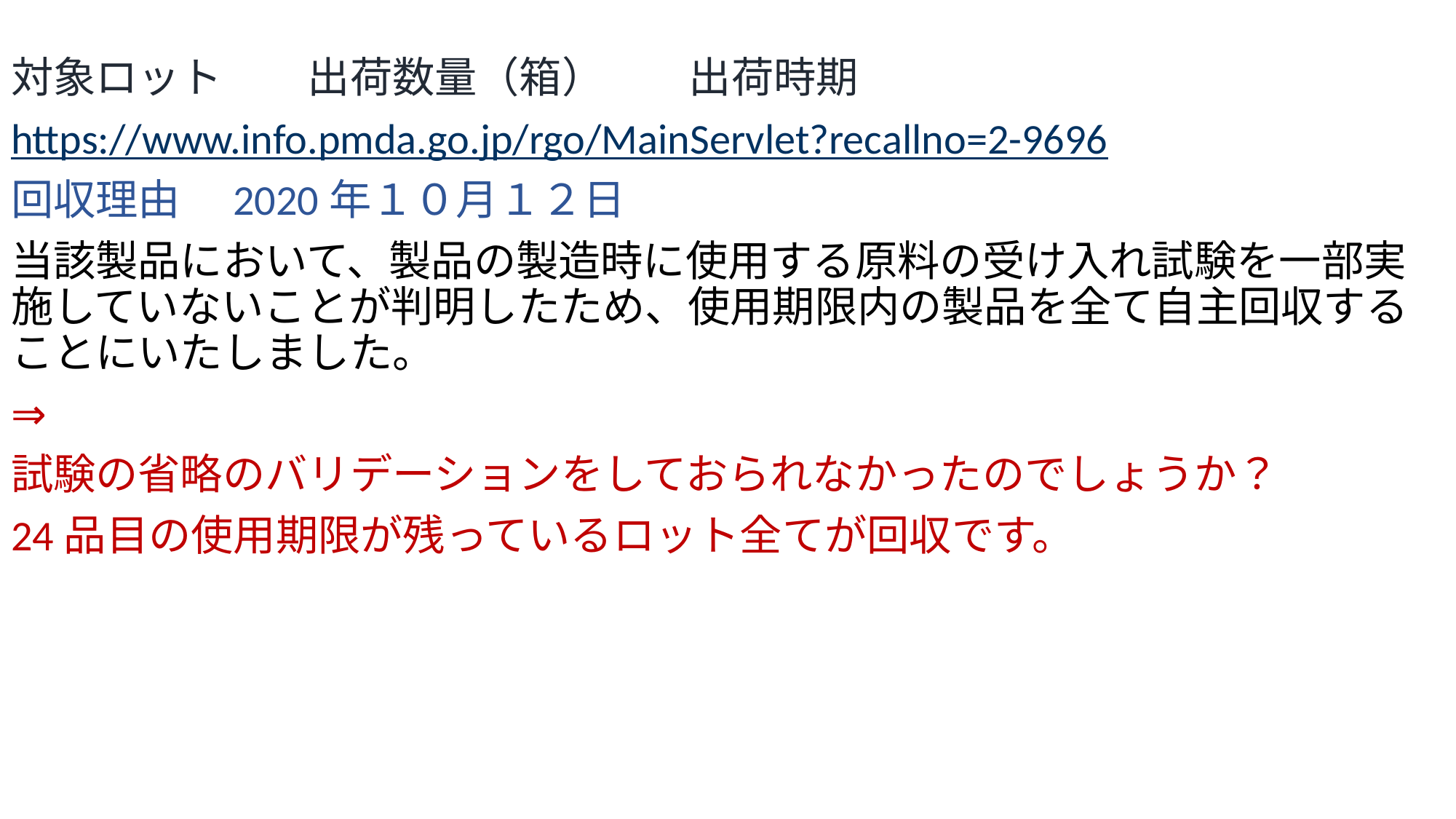

#
対象ロット　　出荷数量（箱）　　出荷時期
https://www.info.pmda.go.jp/rgo/MainServlet?recallno=2-9696
回収理由　2020年１０月１２日
当該製品において、製品の製造時に使用する原料の受け入れ試験を一部実施していないことが判明したため、使用期限内の製品を全て自主回収することにいたしました。
⇒
試験の省略のバリデーションをしておられなかったのでしょうか？
24品目の使用期限が残っているロット全てが回収です。